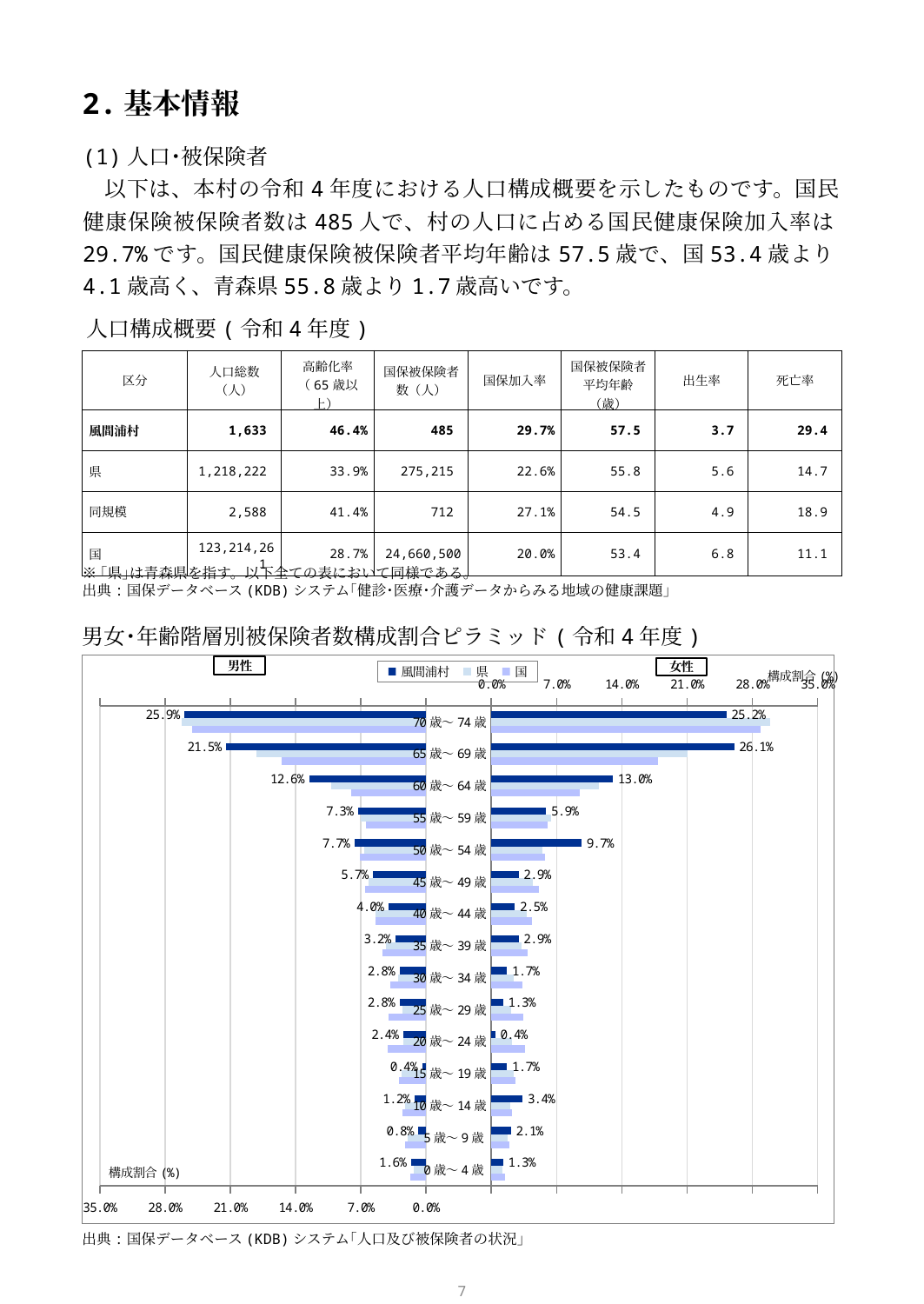

2.基本情報
(1)人口･被保険者
　以下は、本村の令和4年度における人口構成概要を示したものです。国民健康保険被保険者数は485人で、村の人口に占める国民健康保険加入率は29.7%です。国民健康保険被保険者平均年齢は57.5歳で、国53.4歳より4.1歳高く、青森県55.8歳より1.7歳高いです。
人口構成概要(令和4年度)
| 区分 | 人口総数（人） | 高齢化率 （65歳以上） | 国保被保険者数（人） | 国保加入率 | 国保被保険者 平均年齢（歳） | 出生率 | 死亡率 |
| --- | --- | --- | --- | --- | --- | --- | --- |
| 風間浦村 | 1,633 | 46.4% | 485 | 29.7% | 57.5 | 3.7 | 29.4 |
| 県 | 1,218,222 | 33.9% | 275,215 | 22.6% | 55.8 | 5.6 | 14.7 |
| 同規模 | 2,588 | 41.4% | 712 | 27.1% | 54.5 | 4.9 | 18.9 |
| 国 | 123,214,261 | 28.7% | 24,660,500 | 20.0% | 53.4 | 6.8 | 11.1 |
※｢県｣は青森県を指す。以下全ての表において同様である。
出典:国保データベース(KDB)システム｢健診･医療･介護データからみる地域の健康課題｣
男女･年齢階層別被保険者数構成割合ピラミッド(令和4年度)

### Chart

| Category | 国 | 県 | 風間浦村 | 国 | 県 | 風間浦村 |
|---|---|---|---|---|---|---|
| 0歳～4歳  | 1.498059814669752 | 1.1481363940900597 | 1.2605042016806722 | 1.6933824559951234 | 1.325138659871084 | 1.6194331983805668 |
| 5歳～9歳  | 1.9722751485455616 | 1.7525300610035617 | 2.100840336134454 | 2.2423192841780306 | 1.9599760155898667 | 0.8097165991902834 |
| 10歳～14歳 | 2.2264415405555336 | 2.0529637857470293 | 3.361344537815126 | 2.5236439404531583 | 2.2230550142407433 | 1.214574898785425 |
| 15歳～19歳 | 2.580666475542141 | 2.4196903981099473 | 1.680672268907563 | 2.896354313097913 | 2.583570679058612 | 0.4048582995951417 |
| 20歳～24歳 | 3.5938717606624078 | 2.2250431961634756 | 0.42016806722689076 | 4.093395310397647 | 2.4636486283915455 | 2.42914979757085 |
| 25歳～29歳 | 3.4556639899316726 | 2.1030360732042737 | 1.2605042016806722 | 3.975888573193288 | 2.507869884575026 | 2.834008097165992 |
| 30歳～34歳 | 3.3509552024883975 | 2.4260375894777675 | 1.680672268907563 | 3.8175808855707483 | 2.9643231899265476 | 2.834008097165992 |
| 35歳～39歳 | 3.8938829870101603 | 3.2836136676187455 | 2.941176470588235 | 4.652982448524764 | 4.3119472342977065 | 3.2388663967611335 |
| 40歳～44歳 | 4.316812543948333 | 3.8118410381184105 | 2.5210084033613445 | 5.46002524779637 | 5.404736921001349 | 4.048582995951417 |
| 45歳～49歳 | 5.12588462289414 | 4.450086392326951 | 2.941176470588235 | 6.500870111814794 | 6.131764353170439 | 5.668016194331984 |
| 50歳～54歳 | 5.785882703298276 | 5.441658732677457 | 9.663865546218489 | 7.077055244823368 | 6.610703043022036 | 7.6923076923076925 |
| 55歳～59歳 | 5.9955586250996395 | 6.390916463909164 | 5.88235294117647 | 6.405580964312377 | 6.98396042572328 | 7.28744939271255 |
| 60歳～64歳 | 9.511425274877203 | 11.551183045946614 | 13.025210084033615 | 8.027961354012769 | 10.141657922350472 | 12.550607287449392 |
| 65歳～69歳 | 17.85153695276839 | 21.050812793116826 | 26.05042016806723 | 15.520622651106109 | 18.16894018887723 | 21.45748987854251 |
| 70歳～74歳 | 28.84108235770839 | 29.89245036848972 | 25.210084033613445 | 25.11233721472354 | 26.21870783990406 | 25.910931174089068 |
出典:国保データベース(KDB)システム｢人口及び被保険者の状況｣
7